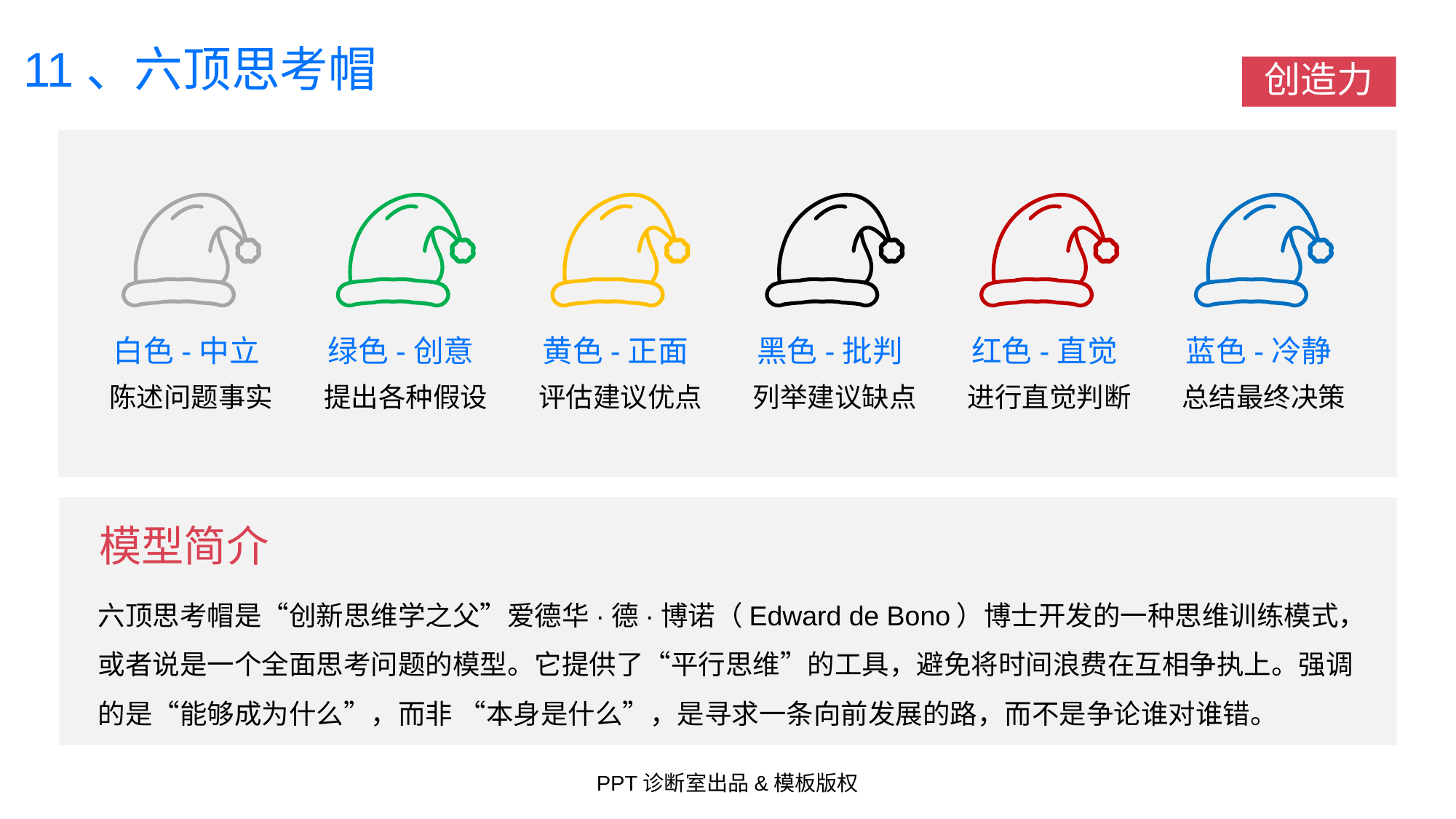

11、六顶思考帽
创造力

白色-中立
绿色-创意
黄色-正面
黑色-批判
红色-直觉
蓝色-冷静
陈述问题事实
提出各种假设
评估建议优点
列举建议缺点
进行直觉判断
总结最终决策

模型简介
六顶思考帽是“创新思维学之父”爱德华·德·博诺（Edward de Bono）博士开发的一种思维训练模式，或者说是一个全面思考问题的模型。它提供了“平行思维”的工具，避免将时间浪费在互相争执上。强调的是“能够成为什么”，而非 “本身是什么”，是寻求一条向前发展的路，而不是争论谁对谁错。
PPT诊断室出品&模板版权